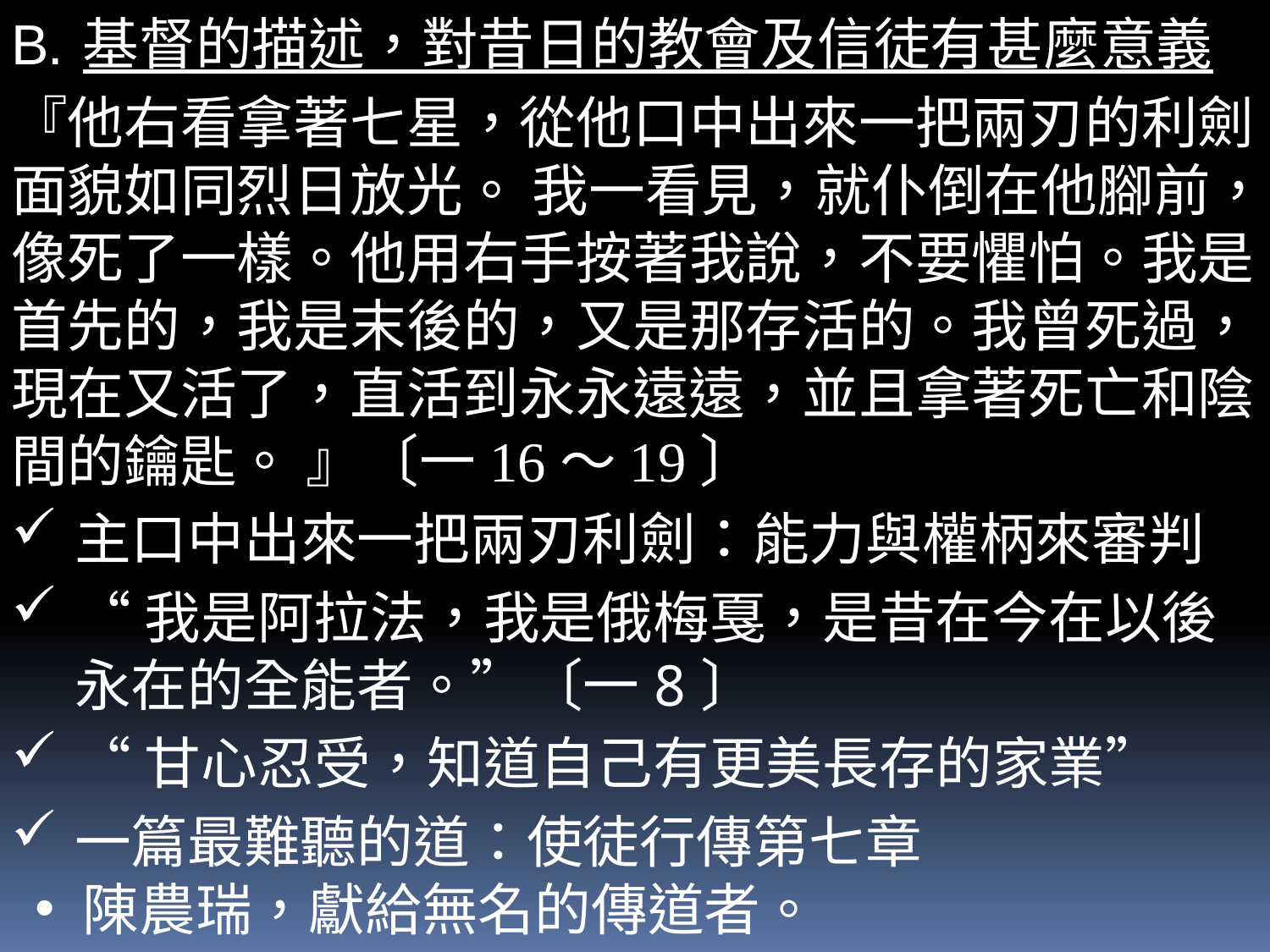

基督的描述，對昔日的教會及信徒有甚麼意義
『他右看拿著七星，從他口中出來一把兩刃的利劍，面貌如同烈日放光。 我一看見，就仆倒在他腳前，像死了一樣。他用右手按著我說，不要懼怕。我是首先的，我是末後的，又是那存活的。我曾死過，現在又活了，直活到永永遠遠，並且拿著死亡和陰間的鑰匙。 』〔一16～19〕
主口中出來一把兩刃利劍：能力與權柄來審判
“我是阿拉法，我是俄梅戛，是昔在今在以後永在的全能者。”〔一8〕
“甘心忍受，知道自己有更美長存的家業”
一篇最難聽的道：使徒行傳第七章
陳農瑞，獻給無名的傳道者。